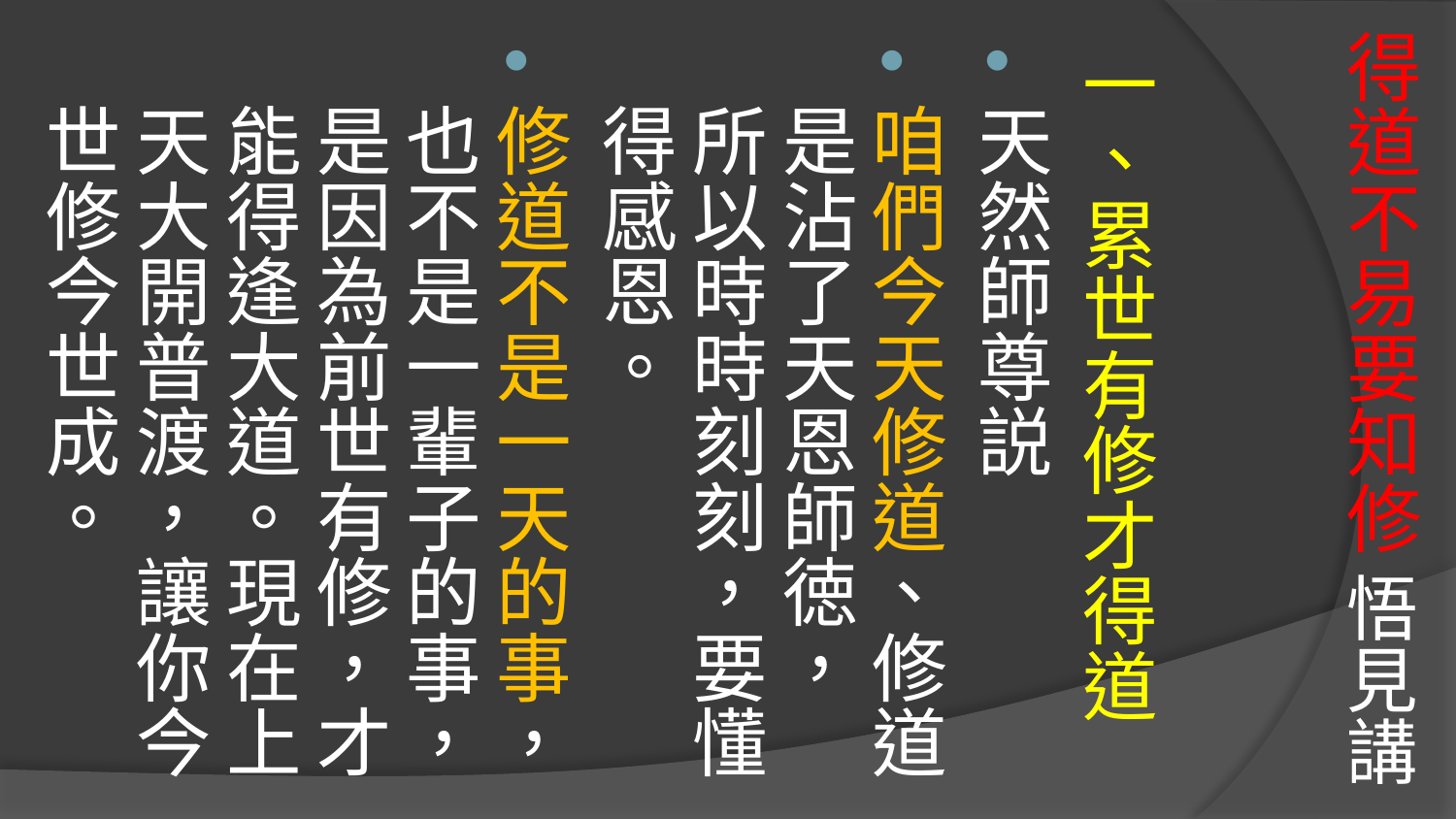

# 得道不易要知修 悟見講
一、累世有修才得道
天然師尊説
咱們今天修道、修道是沾了天恩師徳，
所以時時刻刻，要懂得感恩。
修道不是一天的事，也不是一輩子的事，
是因為前世有修，才能得逢大道。現在上天大開普渡，讓你今世修今世成。